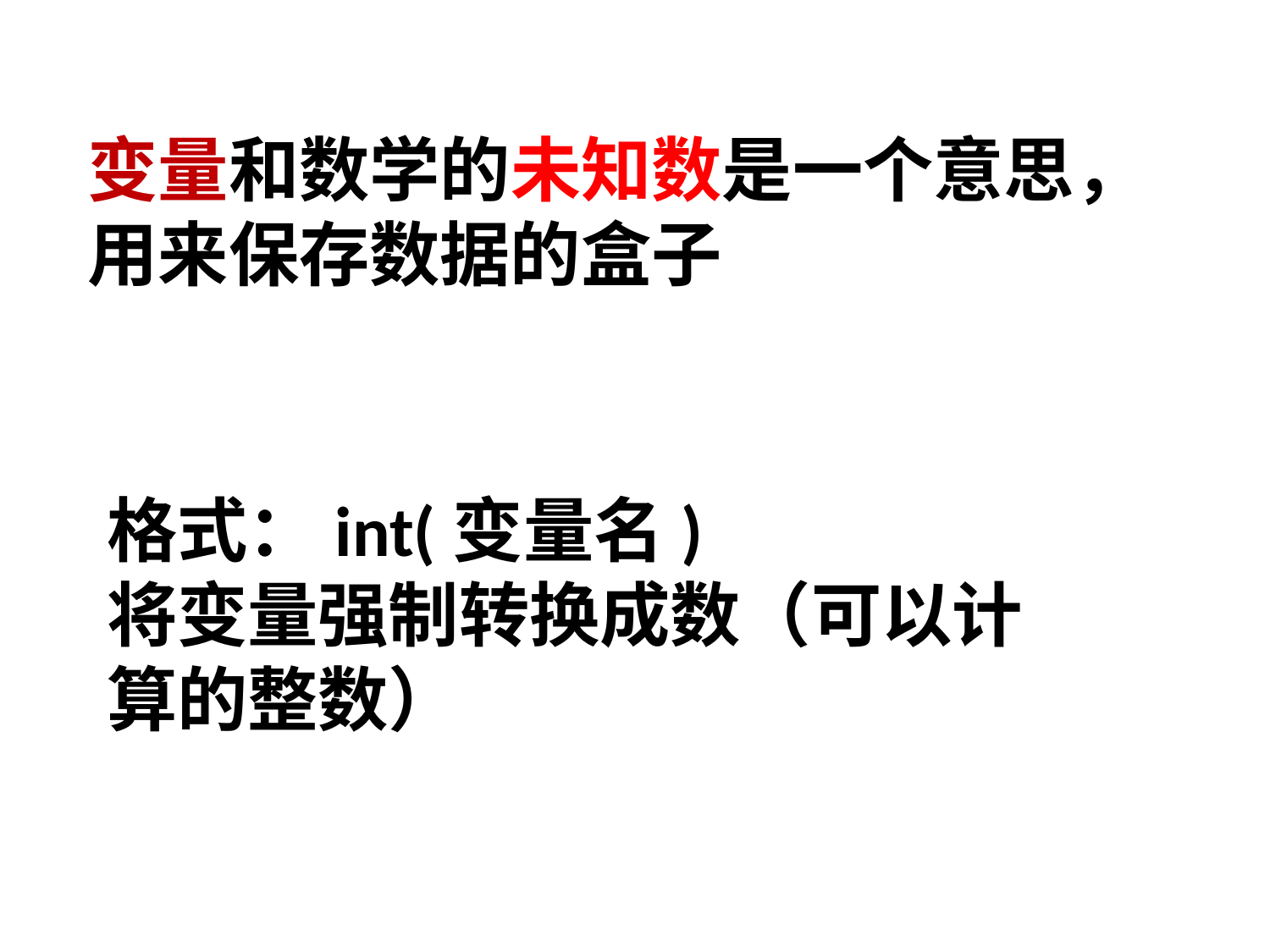

变量和数学的未知数是一个意思，用来保存数据的盒子
格式：int(变量名)
将变量强制转换成数（可以计算的整数）